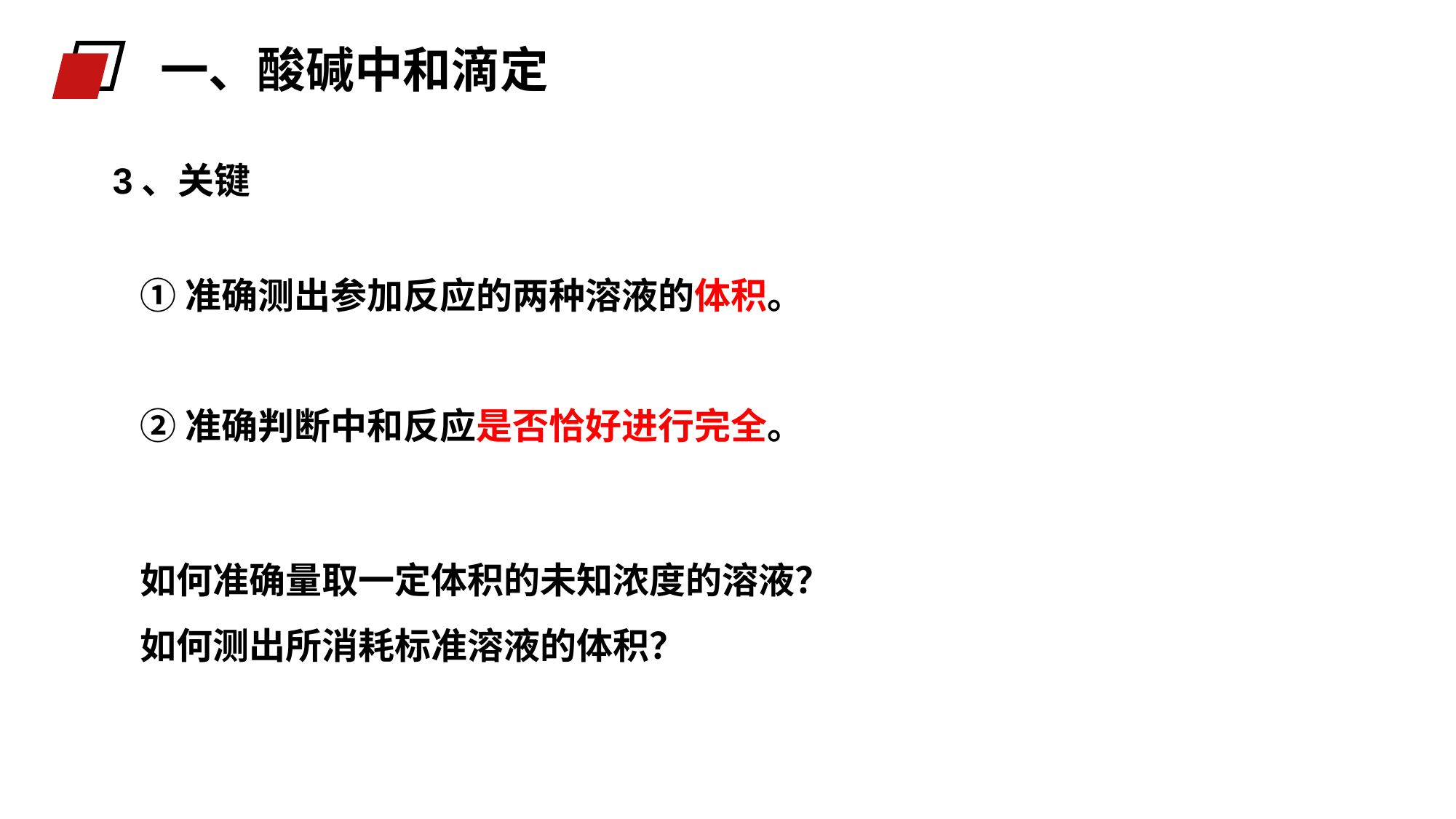

一、酸碱中和滴定
3、关键
①准确测出参加反应的两种溶液的体积。
②准确判断中和反应是否恰好进行完全。
如何准确量取一定体积的未知浓度的溶液？
如何测出所消耗标准溶液的体积？